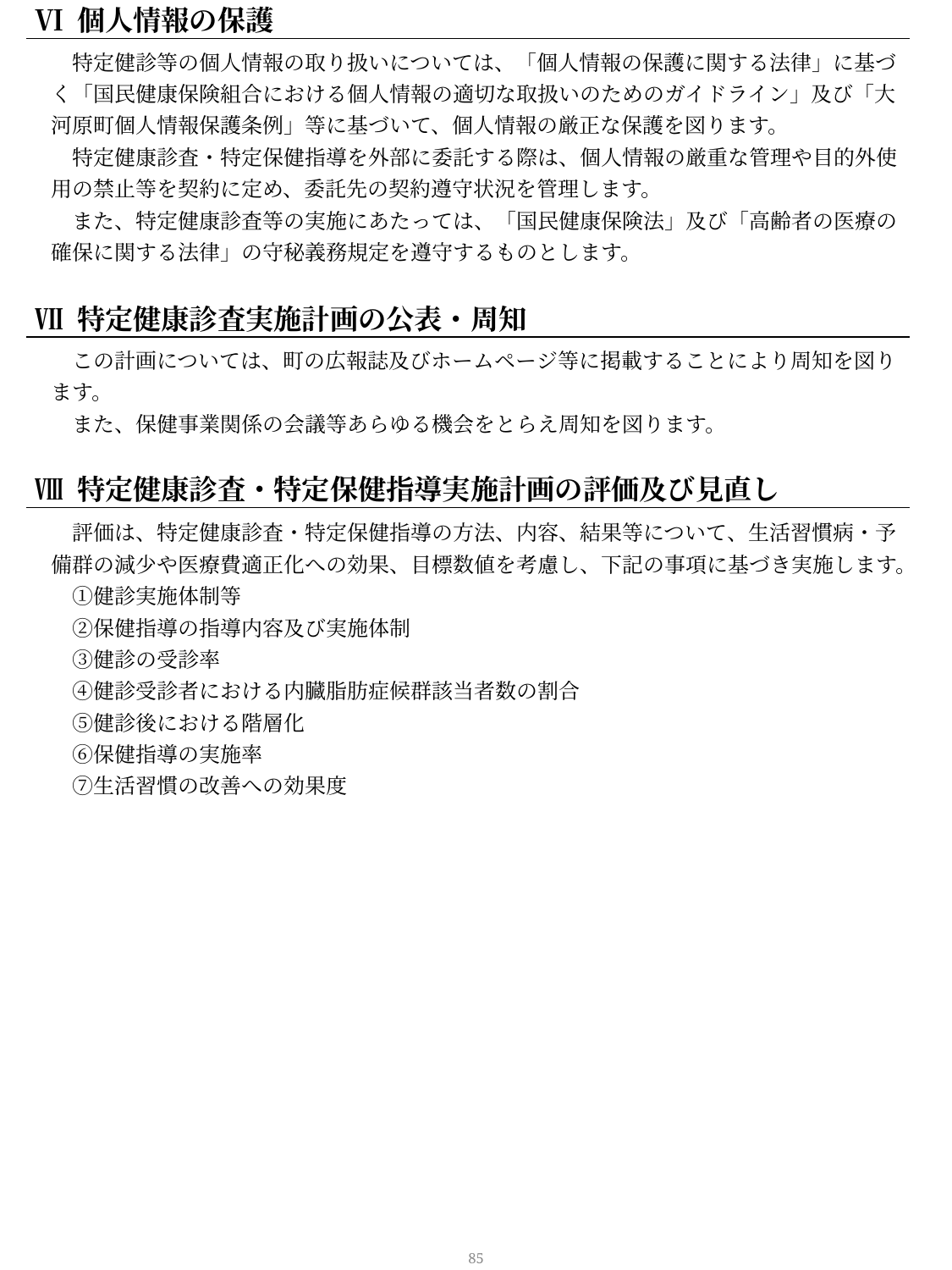

Ⅵ 個人情報の保護
　特定健診等の個人情報の取り扱いについては、「個人情報の保護に関する法律」に基づく「国民健康保険組合における個人情報の適切な取扱いのためのガイドライン」及び「大河原町個人情報保護条例」等に基づいて、個人情報の厳正な保護を図ります。
　特定健康診査・特定保健指導を外部に委託する際は、個人情報の厳重な管理や目的外使用の禁止等を契約に定め、委託先の契約遵守状況を管理します。
　また、特定健康診査等の実施にあたっては、「国民健康保険法」及び「高齢者の医療の確保に関する法律」の守秘義務規定を遵守するものとします。

Ⅶ 特定健康診査実施計画の公表・周知
　この計画については、町の広報誌及びホームページ等に掲載することにより周知を図ります。
　また、保健事業関係の会議等あらゆる機会をとらえ周知を図ります。
Ⅷ 特定健康診査・特定保健指導実施計画の評価及び見直し
　評価は、特定健康診査・特定保健指導の方法、内容、結果等について、生活習慣病・予備群の減少や医療費適正化への効果、目標数値を考慮し、下記の事項に基づき実施します。
　①健診実施体制等
　②保健指導の指導内容及び実施体制
　③健診の受診率
　④健診受診者における内臓脂肪症候群該当者数の割合
　⑤健診後における階層化
　⑥保健指導の実施率
　⑦生活習慣の改善への効果度

85